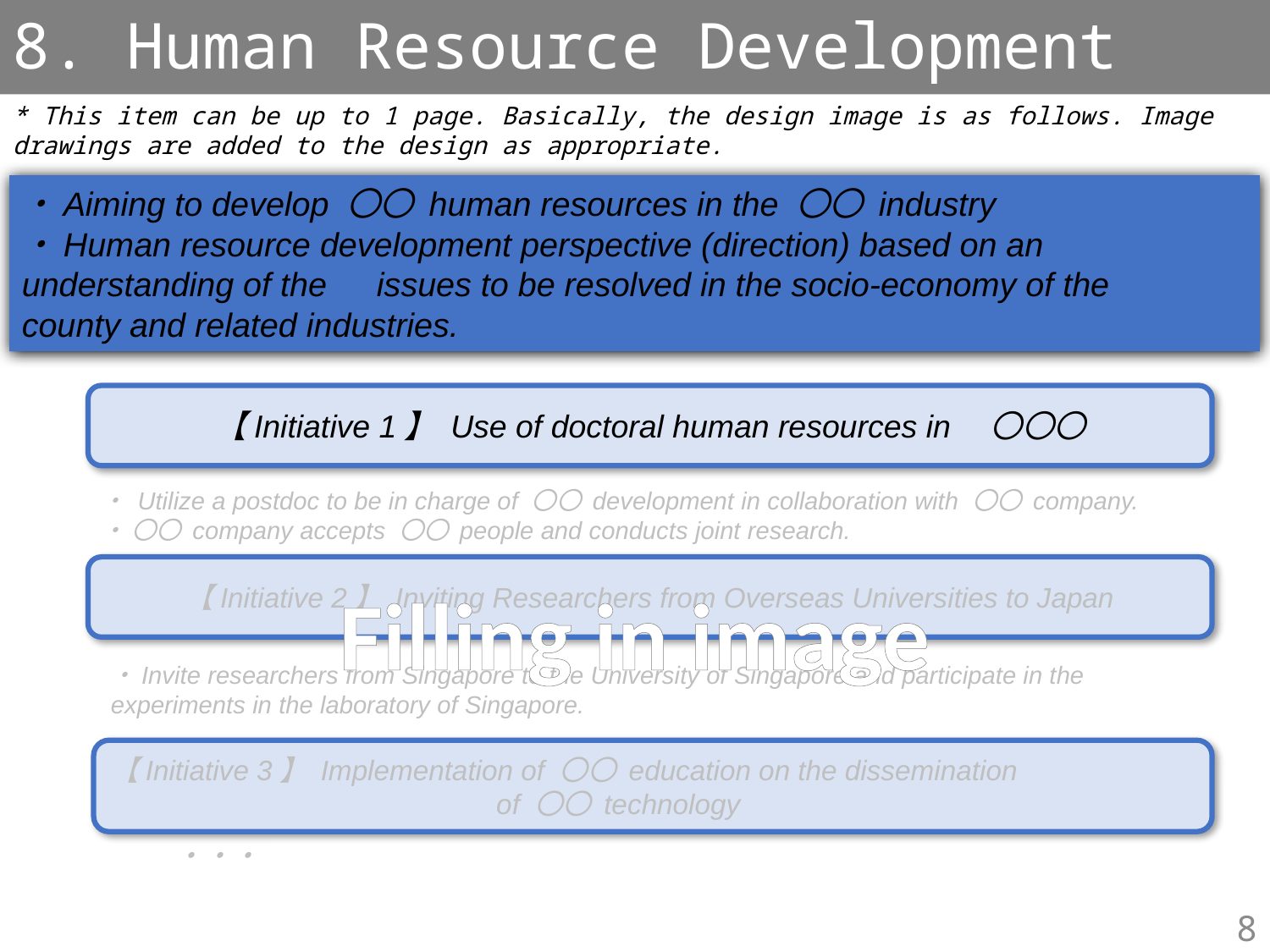

8. Human Resource Development
* This item can be up to 1 page. Basically, the design image is as follows. Image drawings are added to the design as appropriate.
・Aiming to develop 〇〇 human resources in the 〇〇 industry
・Human resource development perspective (direction) based on an
understanding of the　issues to be resolved in the socio-economy of the
county and related industries.
【Initiative 1】 Use of doctoral human resources in　〇〇〇
・ Utilize a postdoc to be in charge of 〇〇 development in collaboration with 〇〇 company.
・ 〇〇 company accepts 〇〇 people and conducts joint research.
【Initiative 2】 Inviting Researchers from Overseas Universities to Japan
Filling in image
・Invite researchers from Singapore to the University of Singapore and participate in the experiments in the laboratory of Singapore.
【Initiative 3】 Implementation of 〇〇 education on the dissemination
 　　　　　　　　　　　　　of 〇〇 technology
・・・
8